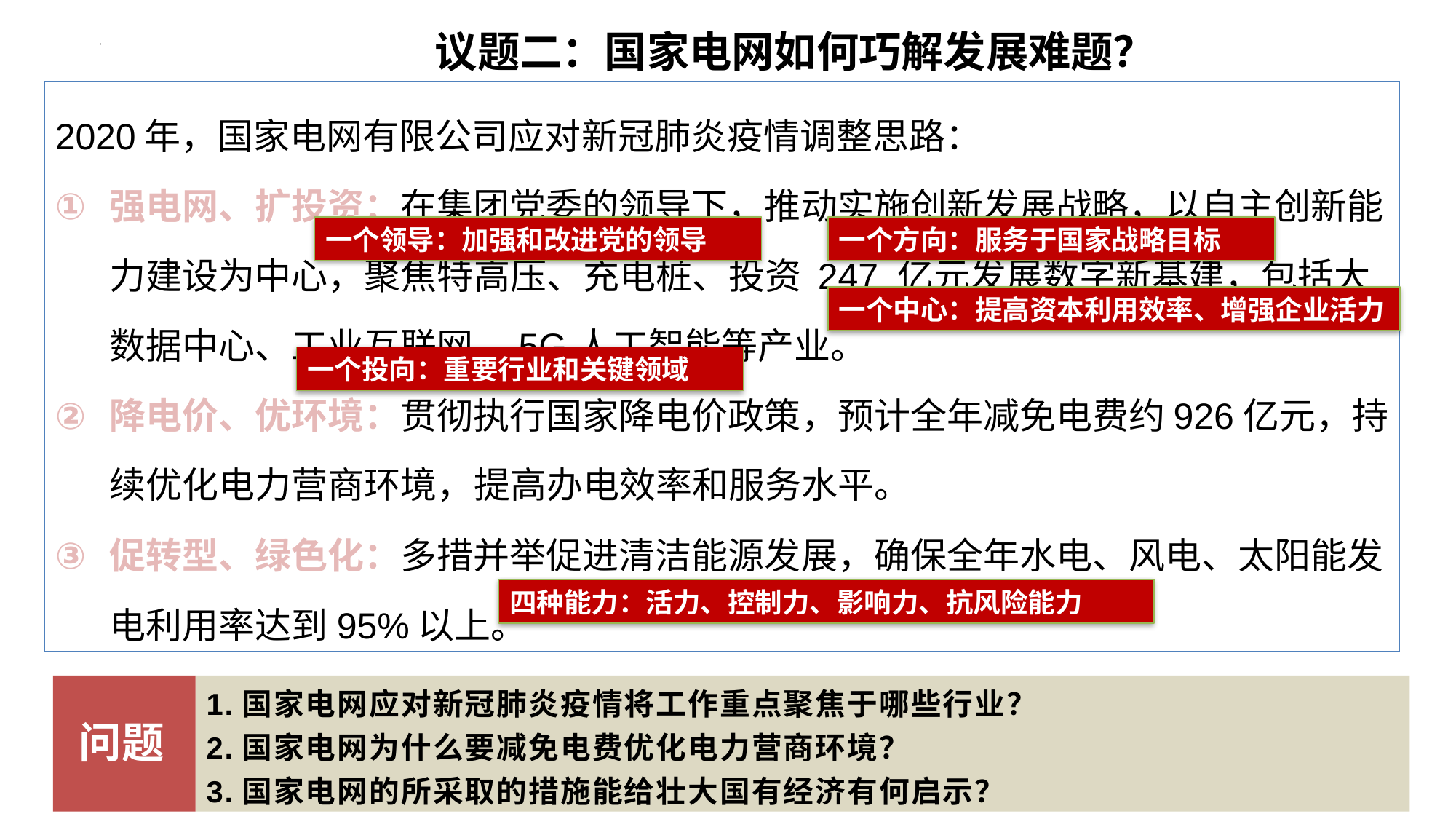

议题二：国家电网如何巧解发展难题？
2020年，国家电网有限公司应对新冠肺炎疫情调整思路：
强电网、扩投资：在集团党委的领导下，推动实施创新发展战略，以自主创新能力建设为中心，聚焦特高压、充电桩、投资 247 亿元发展数字新基建，包括大数据中心、工业互联网、5G人工智能等产业。
降电价、优环境：贯彻执行国家降电价政策，预计全年减免电费约926亿元，持续优化电力营商环境，提高办电效率和服务水平。
促转型、绿色化：多措并举促进清洁能源发展，确保全年水电、风电、太阳能发电利用率达到95%以上。
一个领导：加强和改进党的领导
一个方向：服务于国家战略目标
一个中心：提高资本利用效率、增强企业活力
一个投向：重要行业和关键领域
四种能力：活力、控制力、影响力、抗风险能力

1.国家电网应对新冠肺炎疫情将工作重点聚焦于哪些行业？
2.国家电网为什么要减免电费优化电力营商环境？
3.国家电网的所采取的措施能给壮大国有经济有何启示？
问题